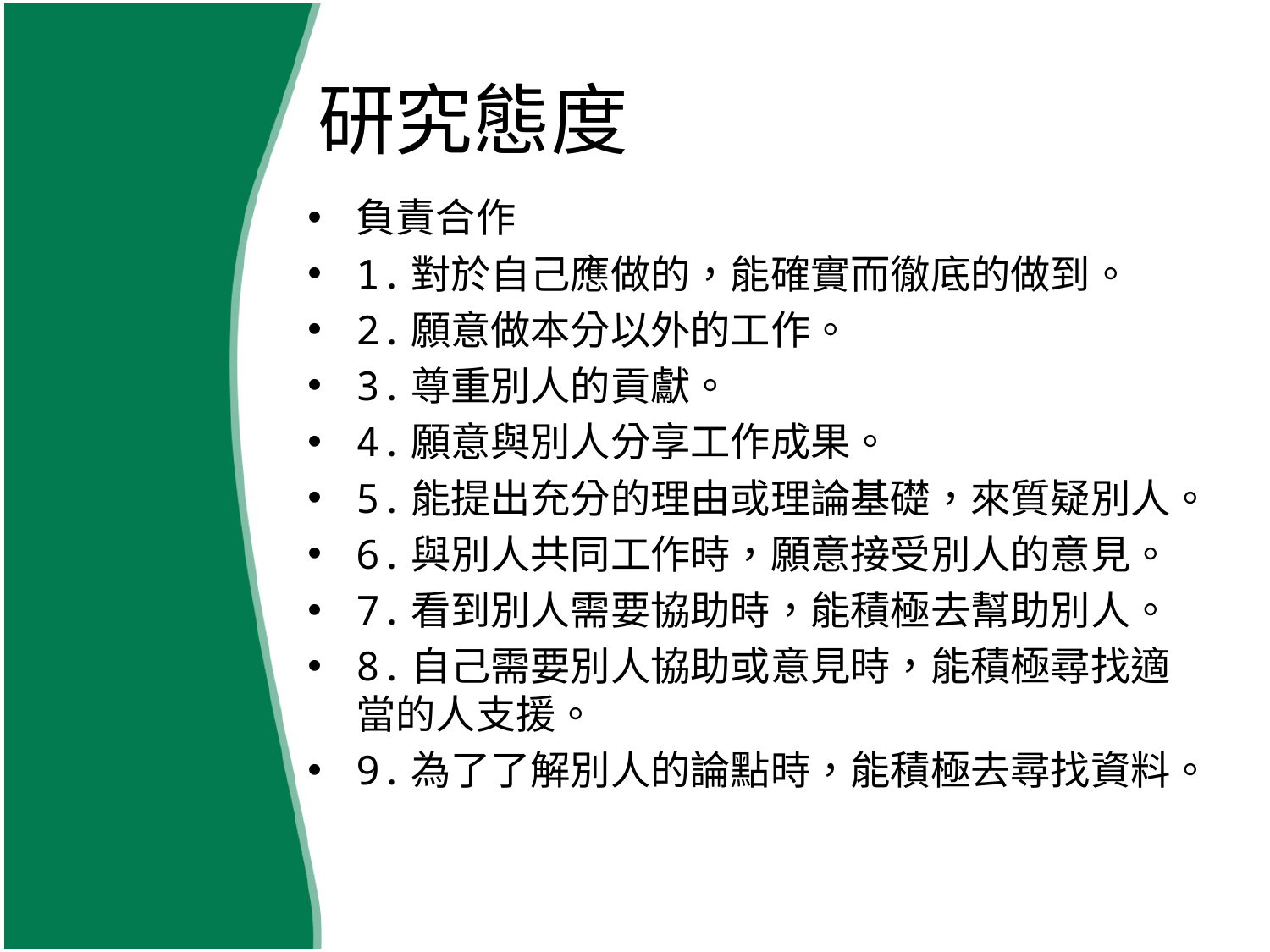

# 研究態度
負責合作
1.對於自己應做的，能確實而徹底的做到。
2.願意做本分以外的工作。
3.尊重別人的貢獻。
4.願意與別人分享工作成果。
5.能提出充分的理由或理論基礎，來質疑別人。
6.與別人共同工作時，願意接受別人的意見。
7.看到別人需要協助時，能積極去幫助別人。
8.自己需要別人協助或意見時，能積極尋找適當的人支援。
9.為了了解別人的論點時，能積極去尋找資料。